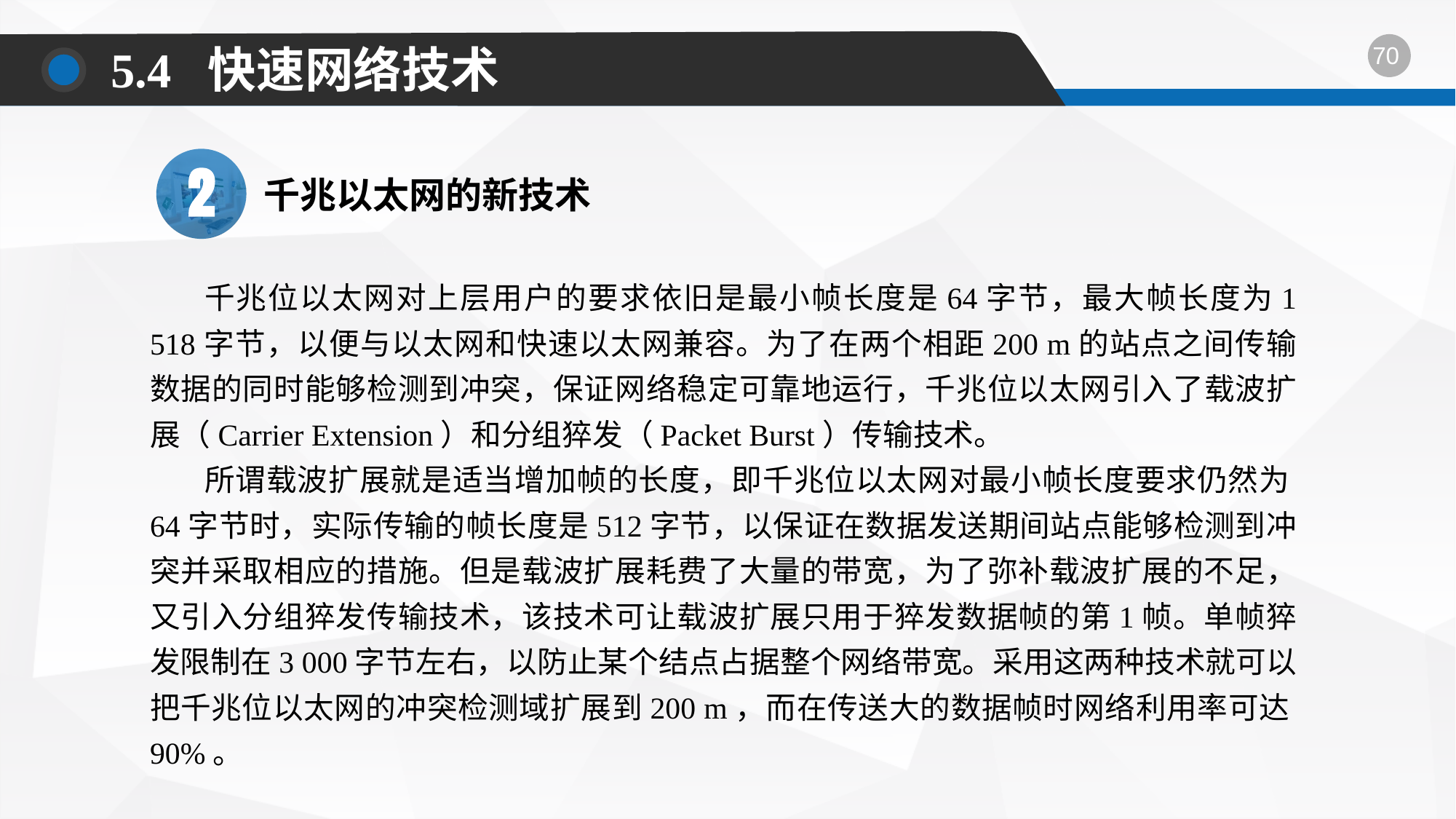

5.4  快速网络技术

2
千兆以太网的新技术
千兆位以太网对上层用户的要求依旧是最小帧长度是64字节，最大帧长度为1 518字节，以便与以太网和快速以太网兼容。为了在两个相距200 m的站点之间传输数据的同时能够检测到冲突，保证网络稳定可靠地运行，千兆位以太网引入了载波扩展（Carrier Extension）和分组猝发（Packet Burst）传输技术。
所谓载波扩展就是适当增加帧的长度，即千兆位以太网对最小帧长度要求仍然为64字节时，实际传输的帧长度是512字节，以保证在数据发送期间站点能够检测到冲突并采取相应的措施。但是载波扩展耗费了大量的带宽，为了弥补载波扩展的不足，又引入分组猝发传输技术，该技术可让载波扩展只用于猝发数据帧的第1帧。单帧猝发限制在3 000字节左右，以防止某个结点占据整个网络带宽。采用这两种技术就可以把千兆位以太网的冲突检测域扩展到200 m，而在传送大的数据帧时网络利用率可达90%。